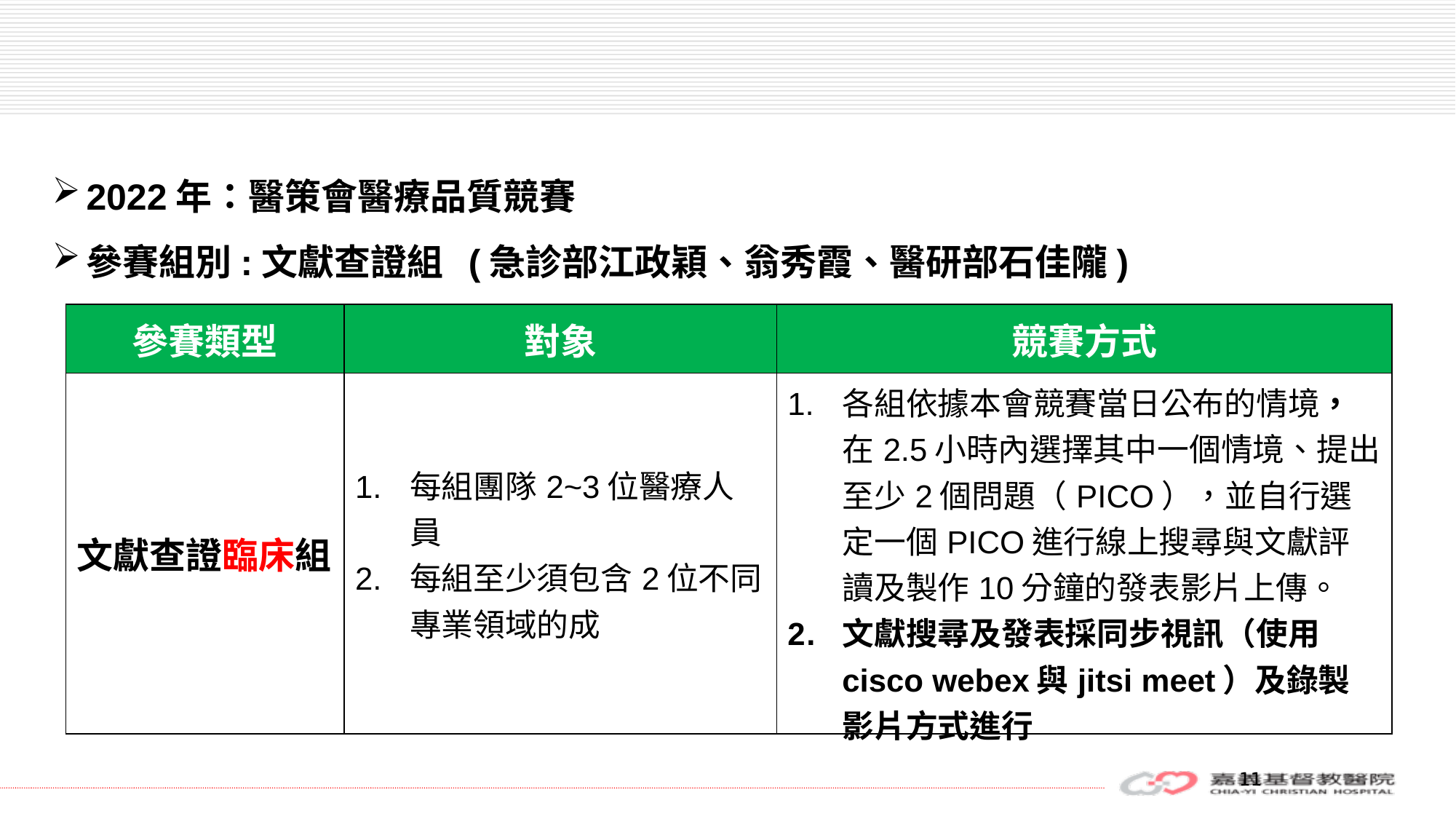

2022年：醫策會醫療品質競賽
參賽組別:文獻查證組  (急診部江政穎、翁秀霞、醫研部石佳隴)
| 參賽類型 | 對象 | 競賽方式 |
| --- | --- | --- |
| 文獻查證臨床組 | 每組團隊2~3位醫療人員 每組至少須包含2位不同專業領域的成 | 各組依據本會競賽當日公布的情境，在2.5小時內選擇其中一個情境、提出至少2個問題（PICO），並自行選定一個PICO進行線上搜尋與文獻評讀及製作10分鐘的發表影片上傳。 文獻搜尋及發表採同步視訊（使用cisco webex與jitsi meet）及錄製影片方式進行 |
11